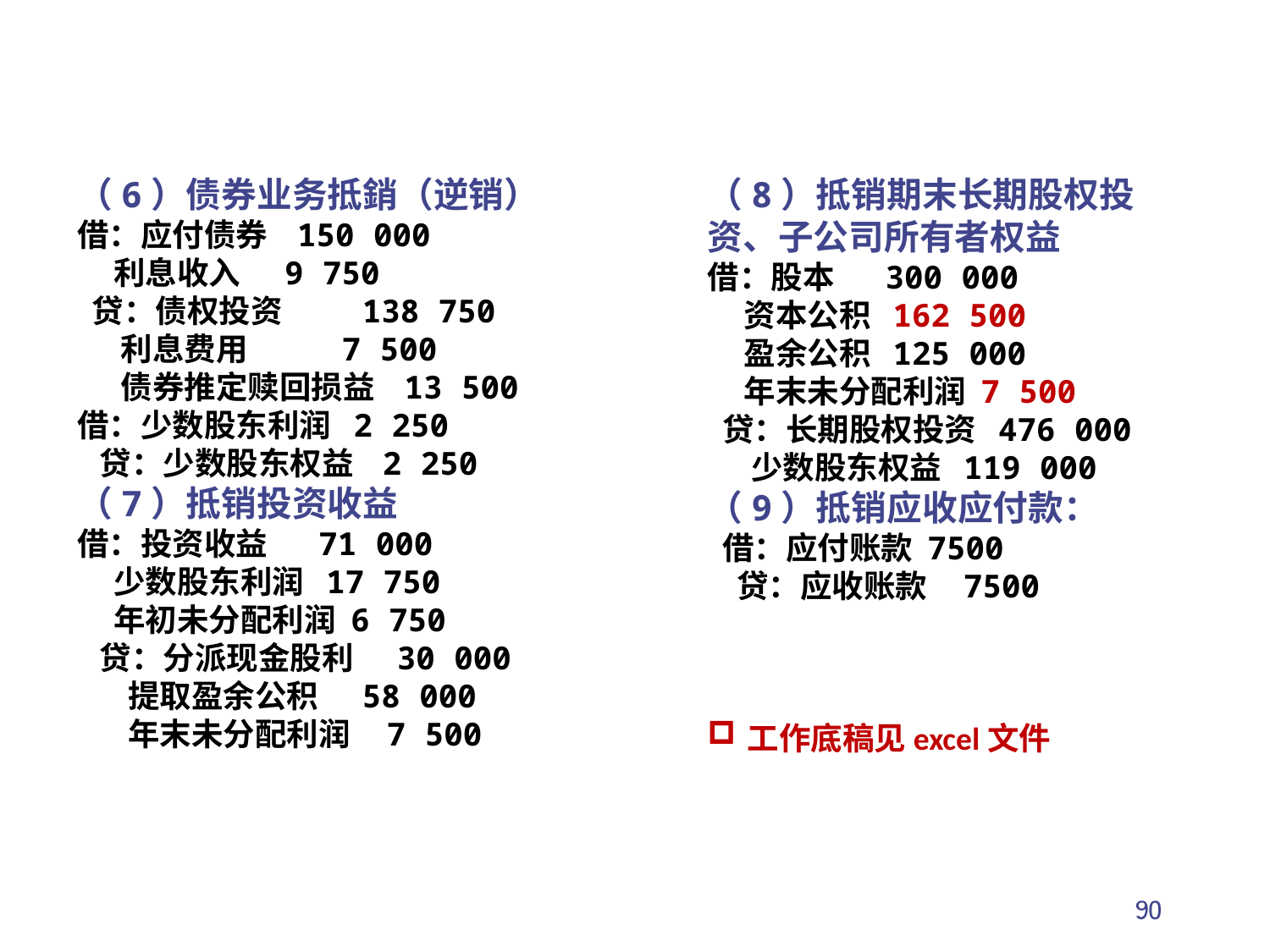

（6）债券业务抵銷（逆销）
借：应付债券   150 000
    利息收入     9 750
 贷：债权投资          138 750
     利息费用            7 500
     债券推定赎回损益   13 500
借：少数股东利润  2 250
  贷：少数股东权益   2 250
（7）抵销投资收益
借：投资收益      71 000
    少数股东利润  17 750
    年初未分配利润 6 750
  贷：分派现金股利     30 000
      提取盈余公积     58 000
      年末未分配利润    7 500
（8）抵销期末长期股权投资、子公司所有者权益
借：股本      300 000
    资本公积  162 500
    盈余公积  125 000
    年末未分配利润 7 500
 贷：长期股权投资  476 000
     少数股东权益  119 000
（9）抵销应收应付款：
 借：应付账款 7500
   贷：应收账款    7500

工作底稿见excel文件
90